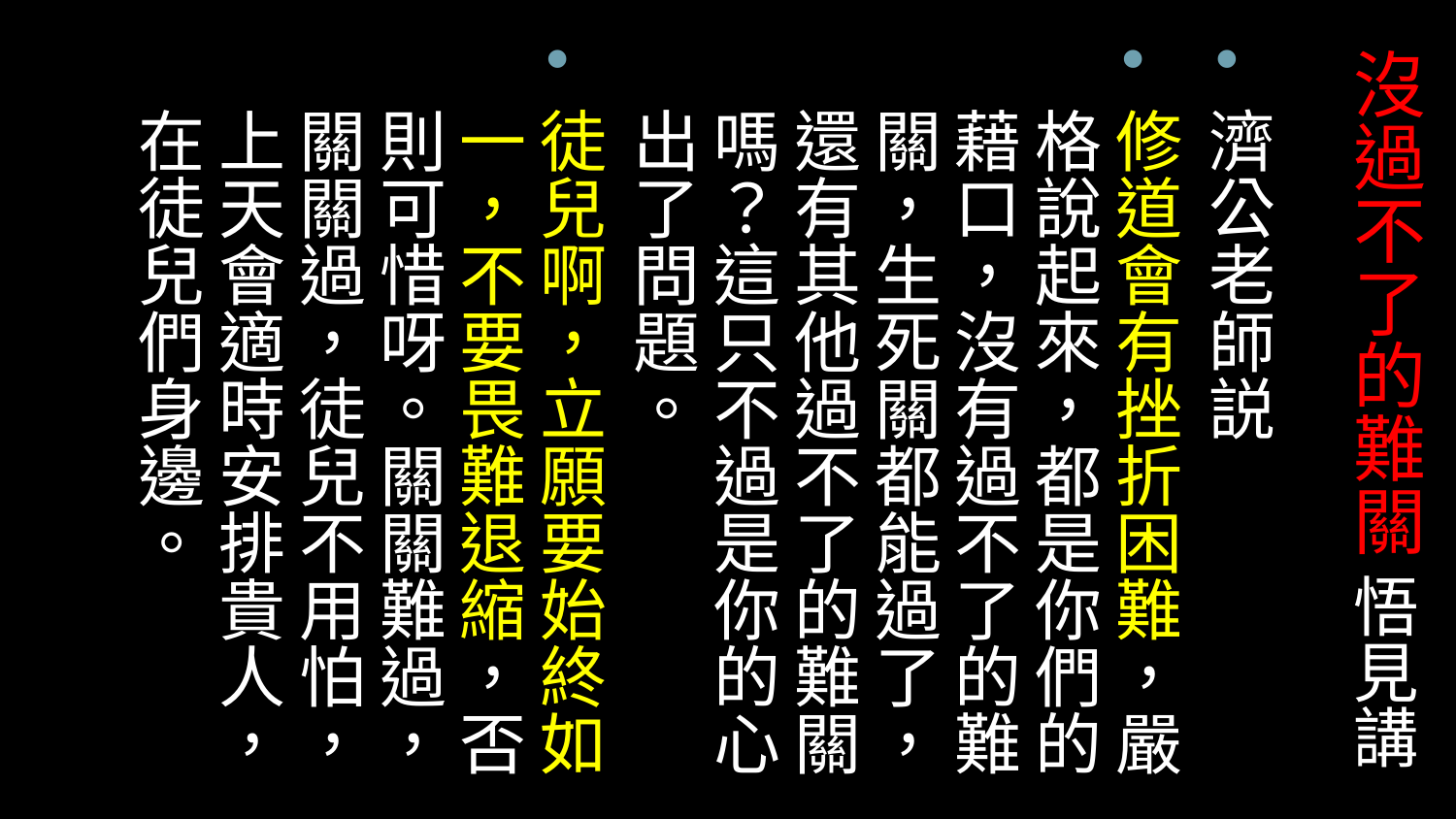

# 沒過不了的難關 悟見講
濟公老師説
修道會有挫折困難，嚴格說起來，都是你們的藉口，沒有過不了的難關，生死關都能過了，還有其他過不了的難關嗎？這只不過是你的心出了問題。
徒兒啊，立願要始終如一，不要畏難退縮，否則可惜呀。關關難過，關關過，徒兒不用怕，上天會適時安排貴人，在徒兒們身邊。